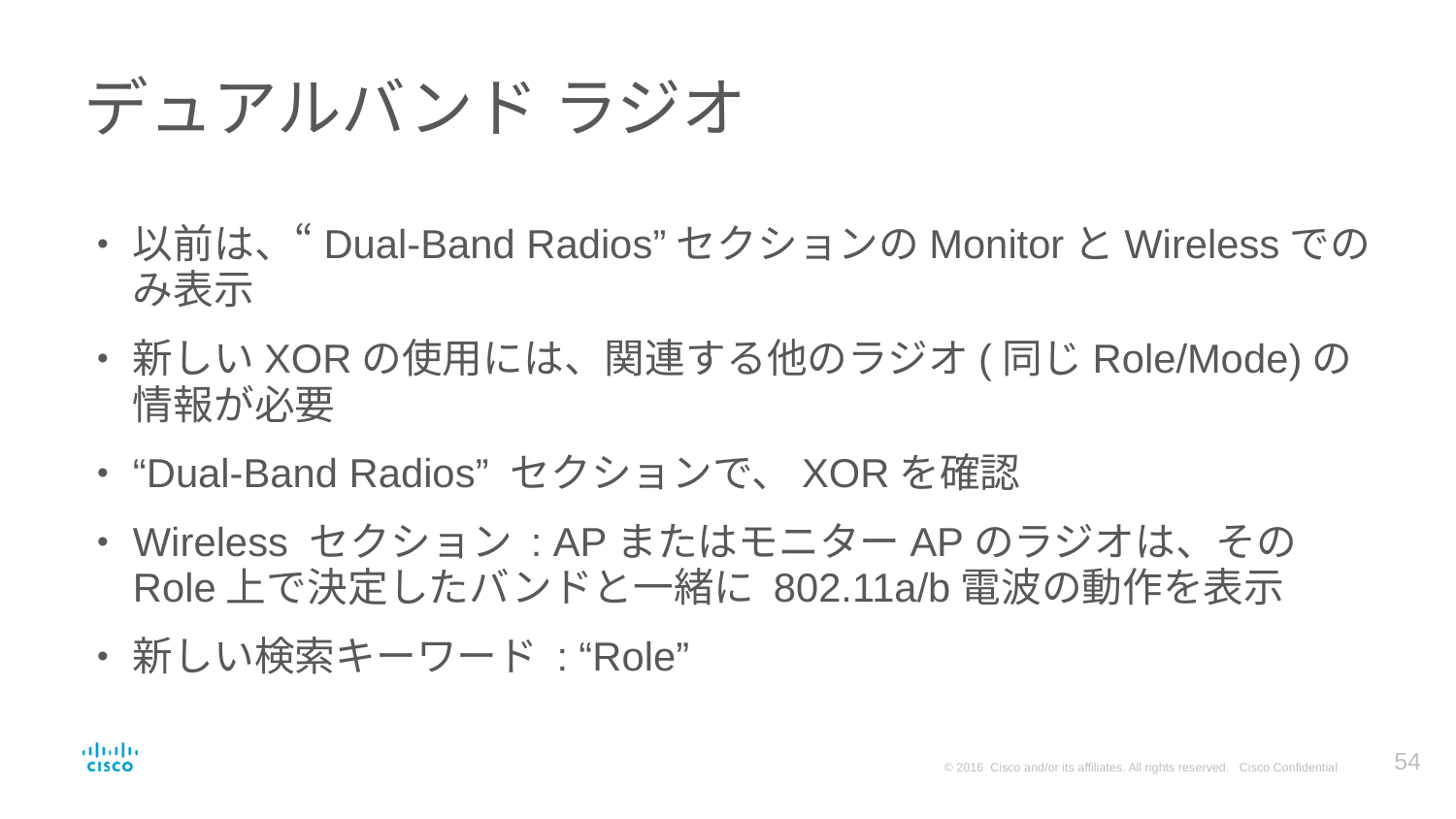

# デュアルバンド ラジオ
以前は、“Dual-Band Radios”セクションのMonitorとWirelessでのみ表示
新しいXORの使用には、関連する他のラジオ(同じRole/Mode)の情報が必要
“Dual-Band Radios” セクションで、XORを確認
Wireless セクション : APまたはモニターAPのラジオは、そのRole上で決定したバンドと一緒に 802.11a/b電波の動作を表示
新しい検索キーワード : “Role”